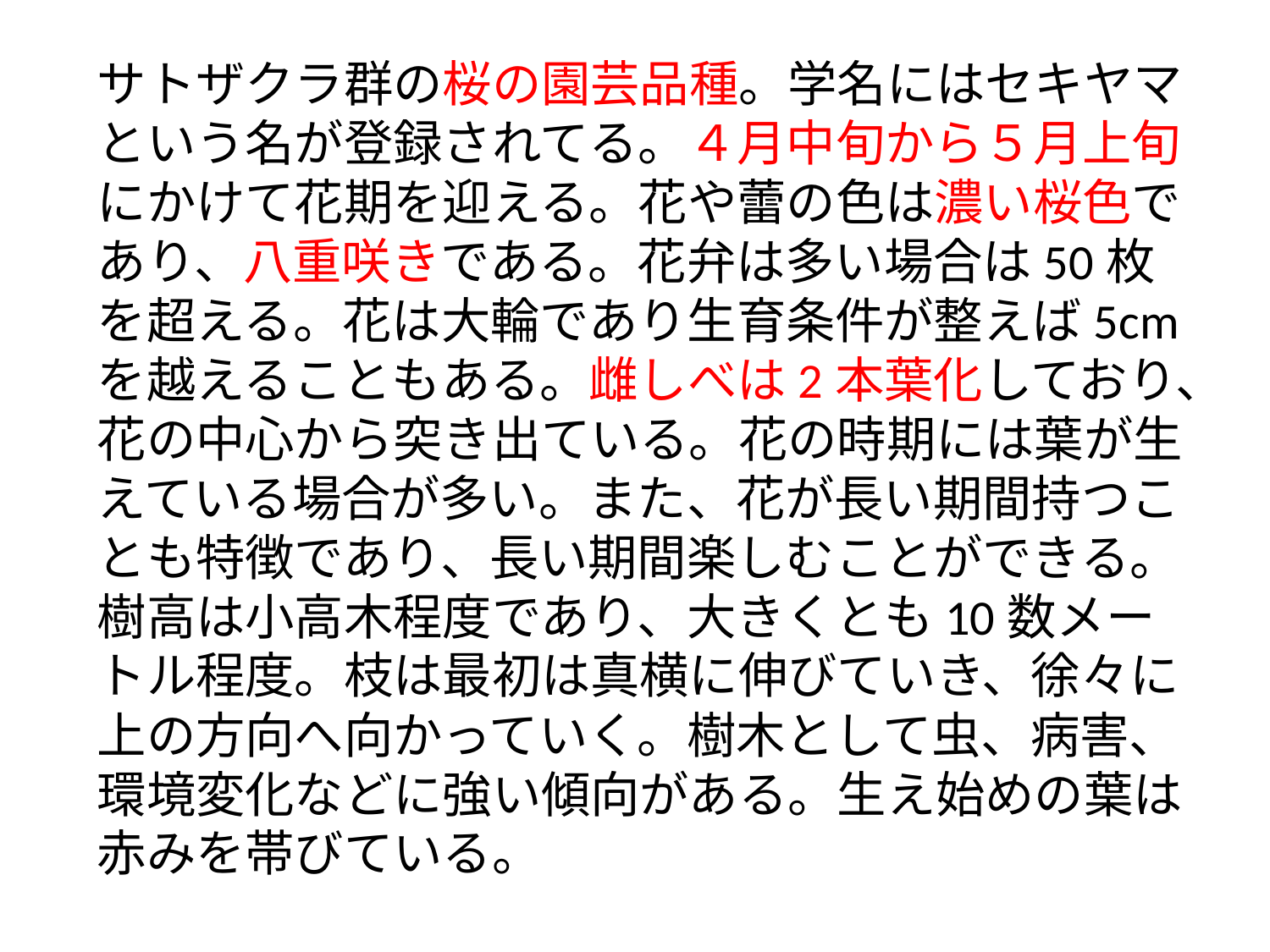

サトザクラ群の桜の園芸品種。学名にはセキヤマという名が登録されてる。４月中旬から５月上旬にかけて花期を迎える。花や蕾の色は濃い桜色であり、八重咲きである。花弁は多い場合は50枚を超える。花は大輪であり生育条件が整えば5cmを越えることもある。雌しべは2本葉化しており、花の中心から突き出ている。花の時期には葉が生えている場合が多い。また、花が長い期間持つことも特徴であり、長い期間楽しむことができる。
樹高は小高木程度であり、大きくとも10数メートル程度。枝は最初は真横に伸びていき、徐々に上の方向へ向かっていく。樹木として虫、病害、環境変化などに強い傾向がある。生え始めの葉は赤みを帯びている。